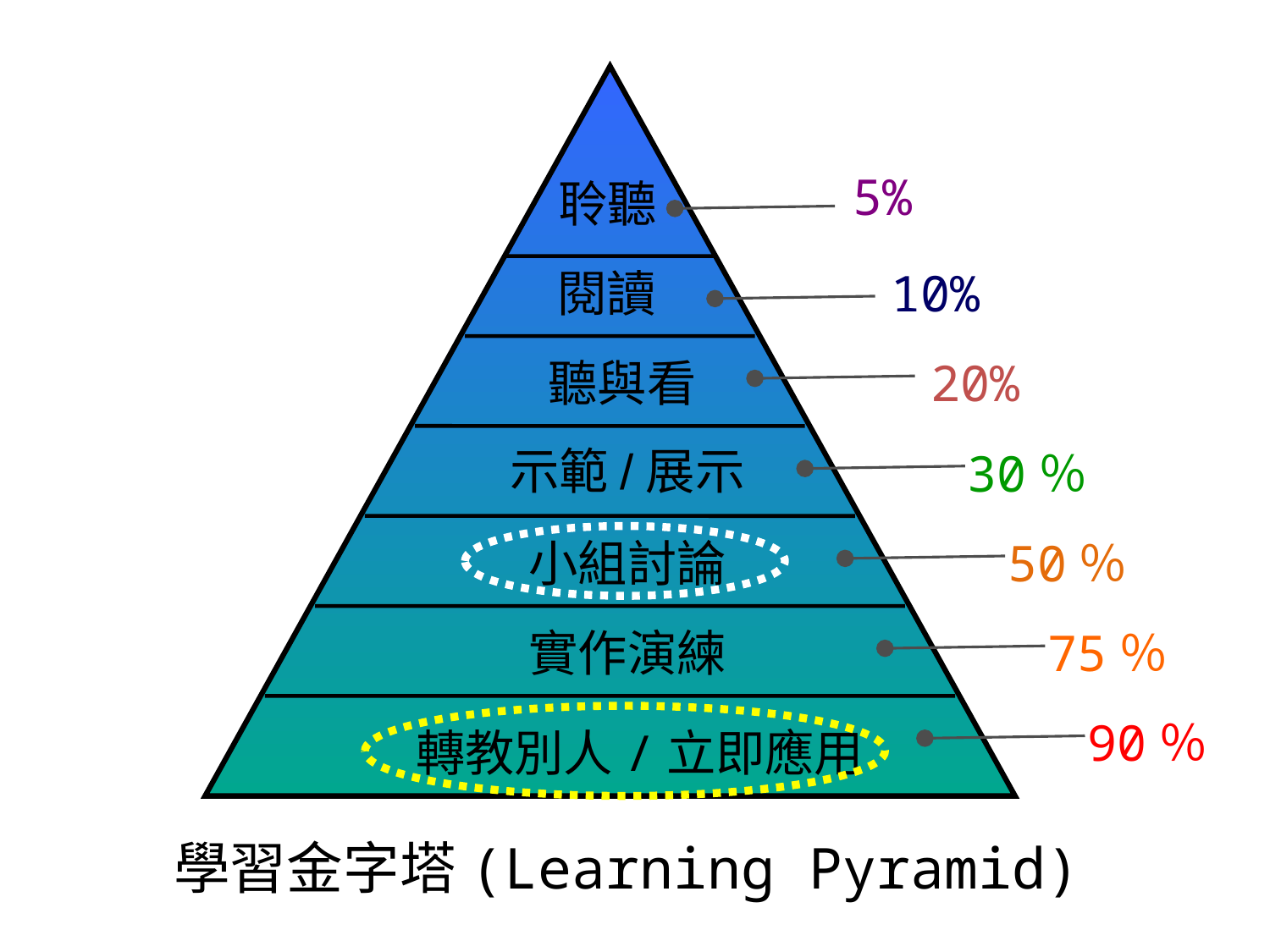

5%
聆聽

閱讀
10%

聽與看
20%

示範/展示
30％

小組討論
50％

實作演練
75％

90％

轉教別人/立即應用

學習金字塔(Learning Pyramid)